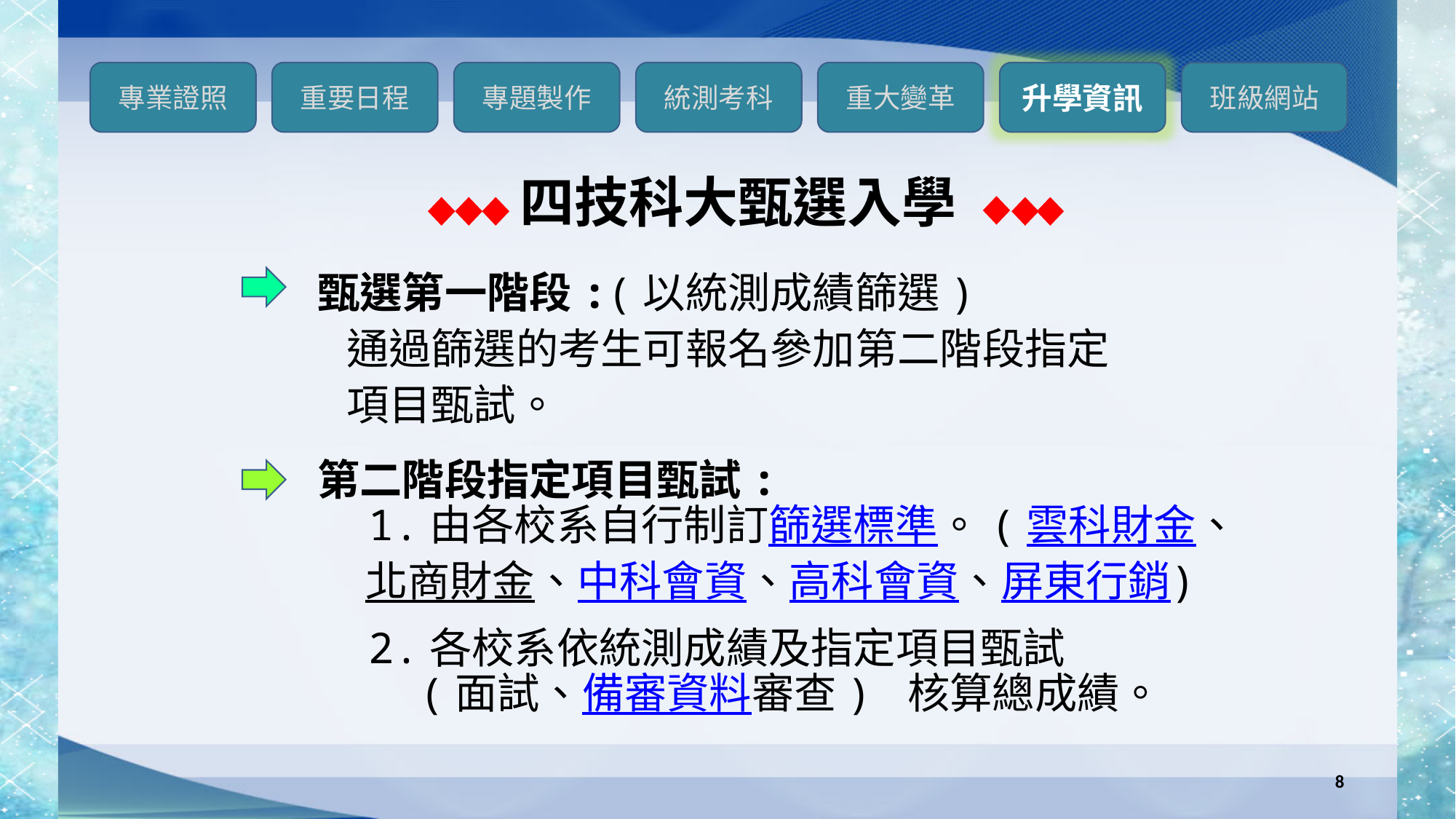

四技科大甄選入學

甄選第一階段:(以統測成績篩選)
  通過篩選的考生可報名參加第二階段指定
  項目甄試。
第二階段指定項目甄試:
  1.由各校系自行制訂篩選標準。(雲科財金、
    北商財金、中科會資、高科會資、屏東行銷)
  2.各校系依統測成績及指定項目甄試
    (面試、備審資料審查) 核算總成績。

8